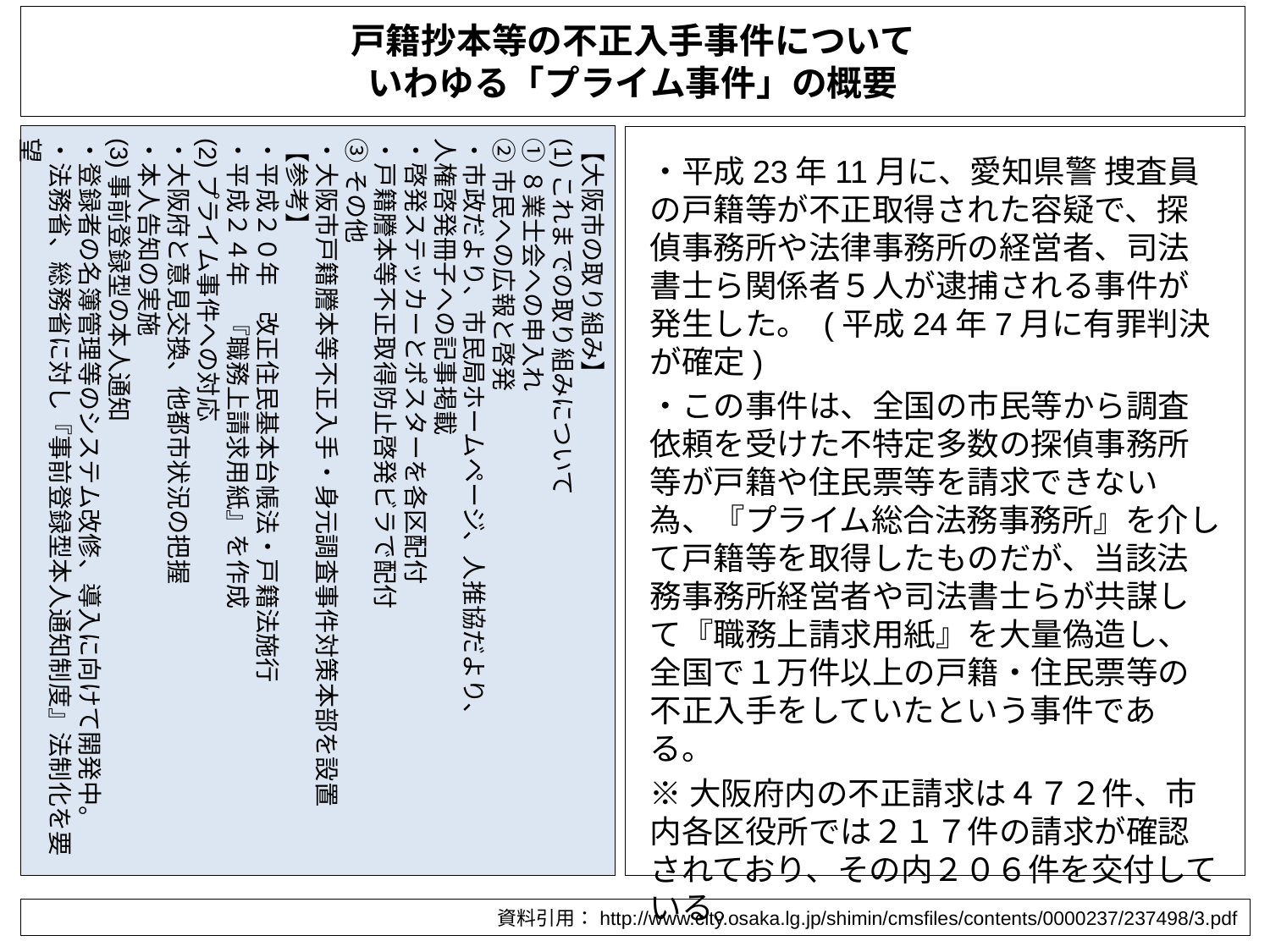

# 戸籍抄本等の不正入手事件について いわゆる「プライム事件」の概要
【大阪市の取り組み】
(1)これまでの取り組みについて
①８業士会への申入れ
②市民への広報と啓発
・市政だより、市民局ホームページ、人推協だより、
人権啓発冊子への記事掲載
・啓発ステッカーとポスターを各区配付
・戸籍謄本等不正取得防止啓発ビラで配付
③その他
・大阪市戸籍謄本等不正入手・身元調査事件対策本部を設置
【参考】
・平成２０年　改正住民基本台帳法・戸籍法施行
・平成２４年　『職務上請求用紙』を作成
(2)プライム事件への対応
・大阪府と意見交換、他都市状況の把握
・本人告知の実施
(3)事前登録型の本人通知
・登録者の名簿管理等のシステム改修、導入に向けて開発中。
・法務省、総務省に対し『事前登録型本人通知制度』法制化を要望
・平成23年11月に、愛知県警 捜査員の戸籍等が不正取得された容疑で、探偵事務所や法律事務所の経営者、司法書士ら関係者５人が逮捕される事件が発生した。 (平成24年7月に有罪判決が確定)
・この事件は、全国の市民等から調査依頼を受けた不特定多数の探偵事務所等が戸籍や住民票等を請求できない為、『プライム総合法務事務所』を介して戸籍等を取得したものだが、当該法務事務所経営者や司法書士らが共謀して『職務上請求用紙』を大量偽造し、全国で１万件以上の戸籍・住民票等の不正入手をしていたという事件である。
※大阪府内の不正請求は４７２件、市内各区役所では２１７件の請求が確認されており、その内２０６件を交付している。
資料引用：http://www.city.osaka.lg.jp/shimin/cmsfiles/contents/0000237/237498/3.pdf